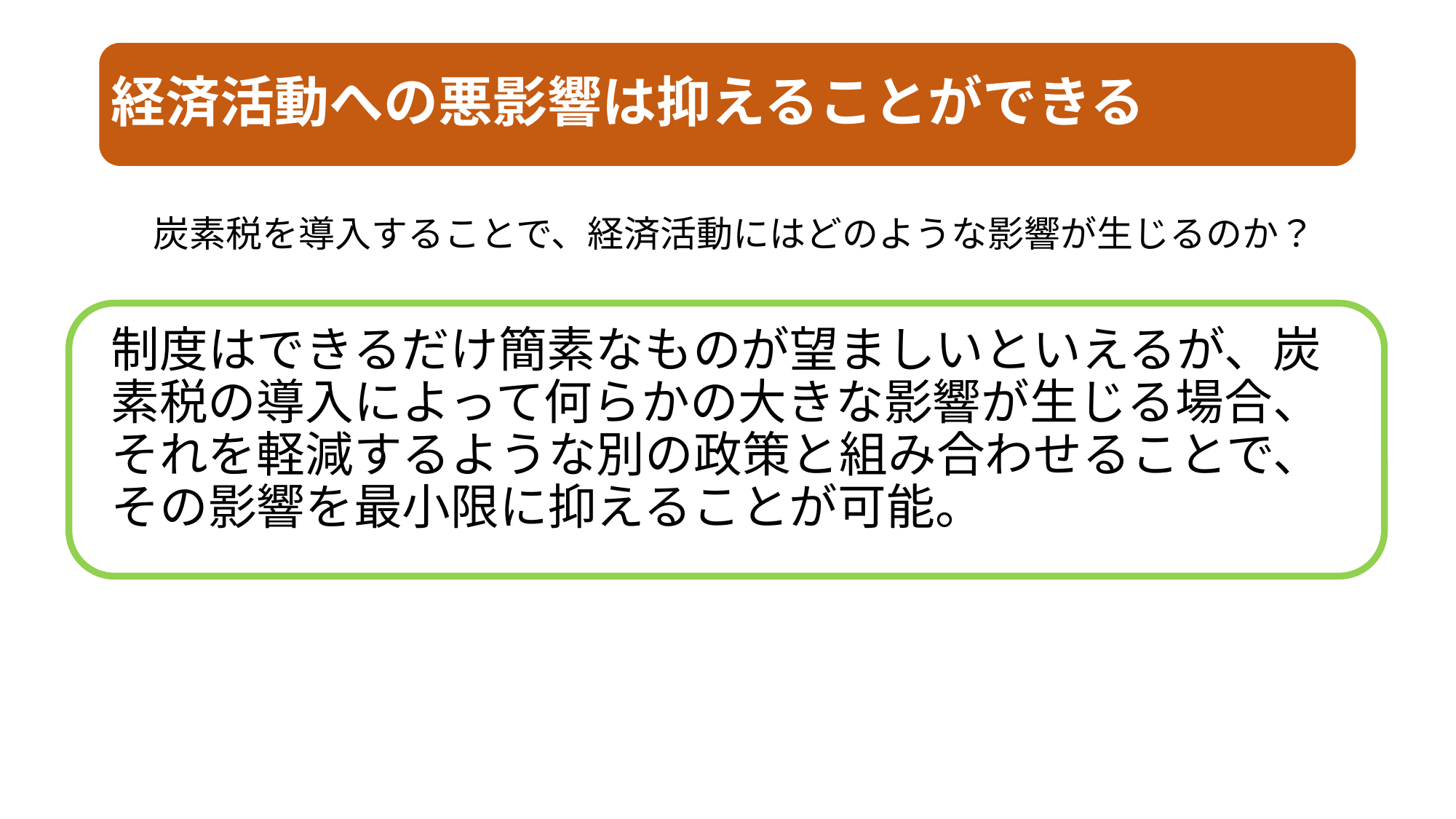

#

経済活動への悪影響は抑えることができる

　炭素税を導入することで、経済活動にはどのような影響が生じるのか？

制度はできるだけ簡素なものが望ましいといえるが、炭素税の導入によって何らかの大きな影響が生じる場合、それを軽減するような別の政策と組み合わせることで、その影響を最小限に抑えることが可能。